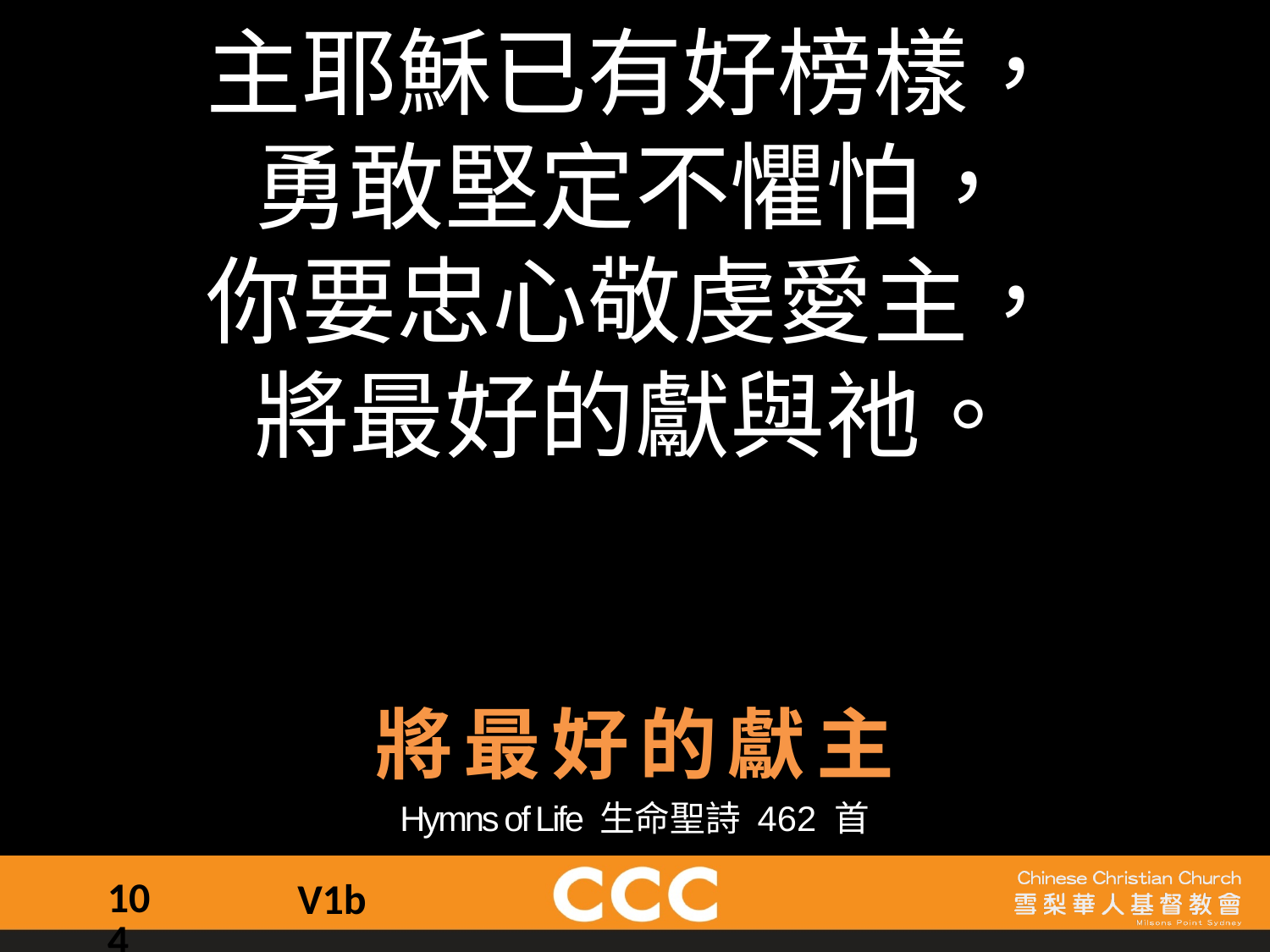

主耶穌已有好榜樣，
勇敢堅定不懼怕，
你要忠心敬虔愛主，
將最好的獻與祂。
將最好的獻主
Hymns of Life 生命聖詩 462 首
104
V1b